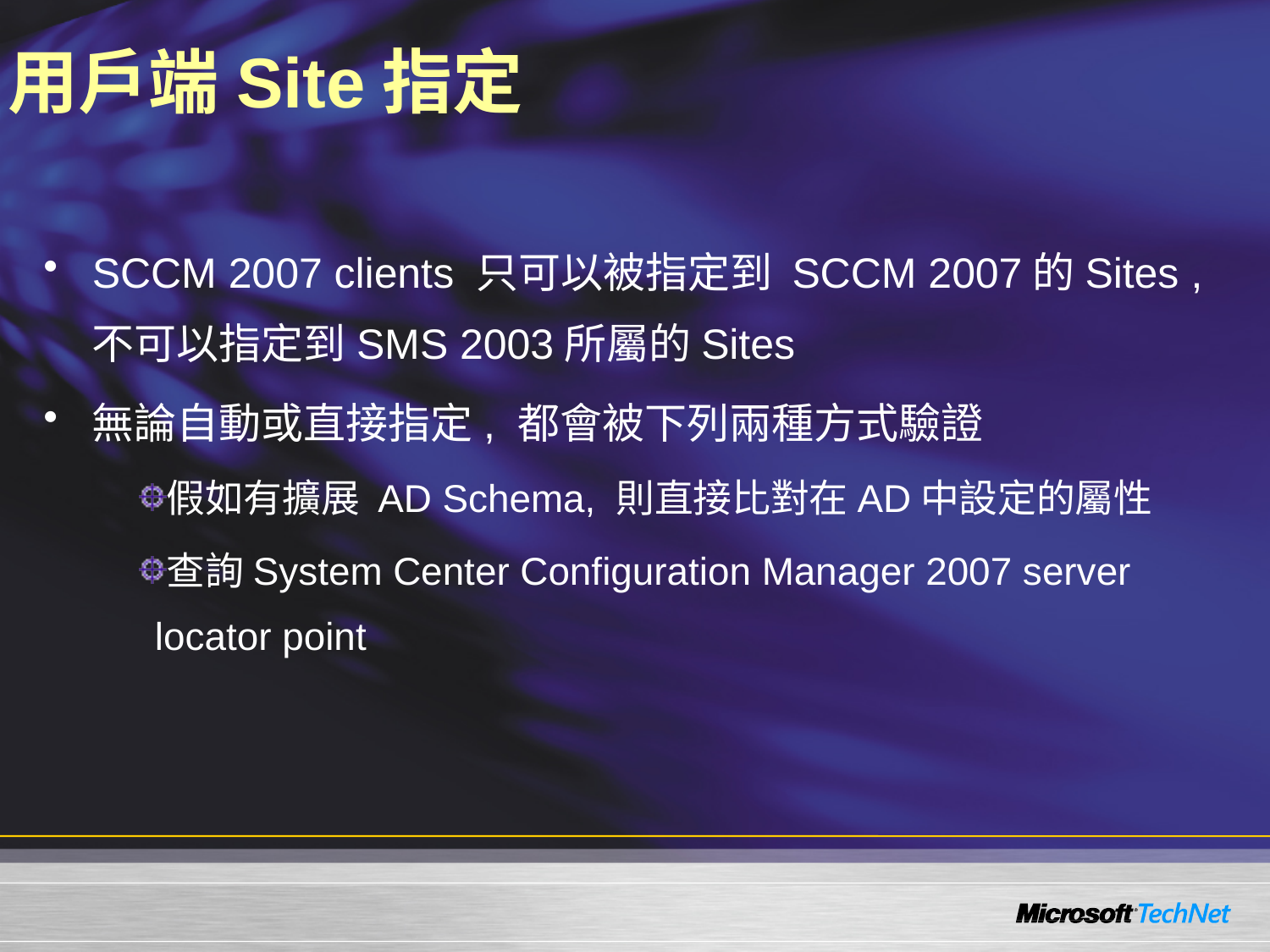

# 用戶端Site指定
SCCM 2007 clients 只可以被指定到 SCCM 2007的Sites , 不可以指定到SMS 2003所屬的Sites
無論自動或直接指定, 都會被下列兩種方式驗證
假如有擴展 AD Schema, 則直接比對在AD中設定的屬性
查詢System Center Configuration Manager 2007 server locator point